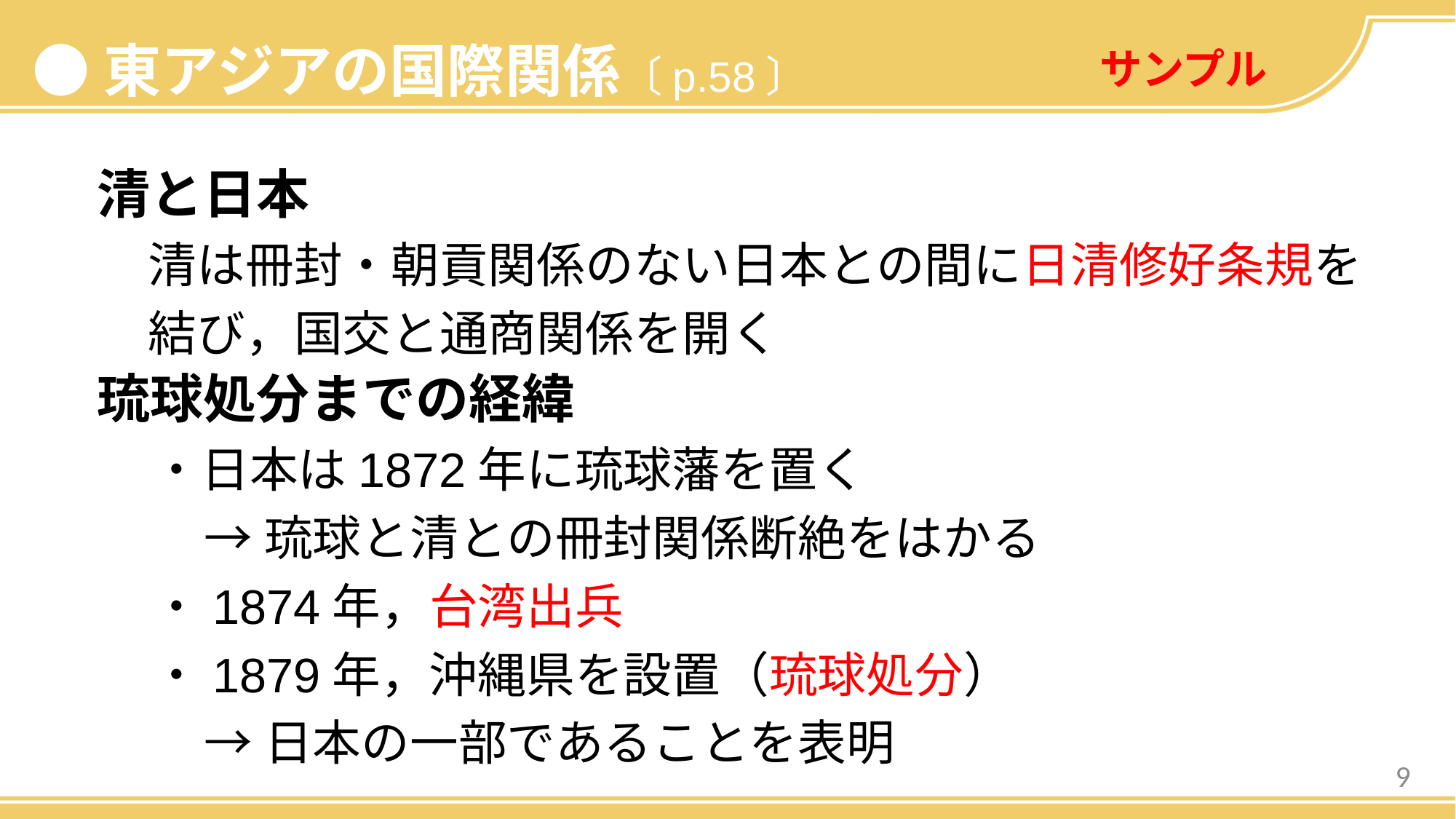

サンプル
●東アジアの国際関係〔p.58〕
清と日本
清は冊封・朝貢関係のない日本との間に日清修好条規を結び，国交と通商関係を開く
琉球処分までの経緯
・日本は1872年に琉球藩を置く
→琉球と清との冊封関係断絶をはかる
・1874年，台湾出兵
・1879年，沖縄県を設置（琉球処分）
→日本の一部であることを表明